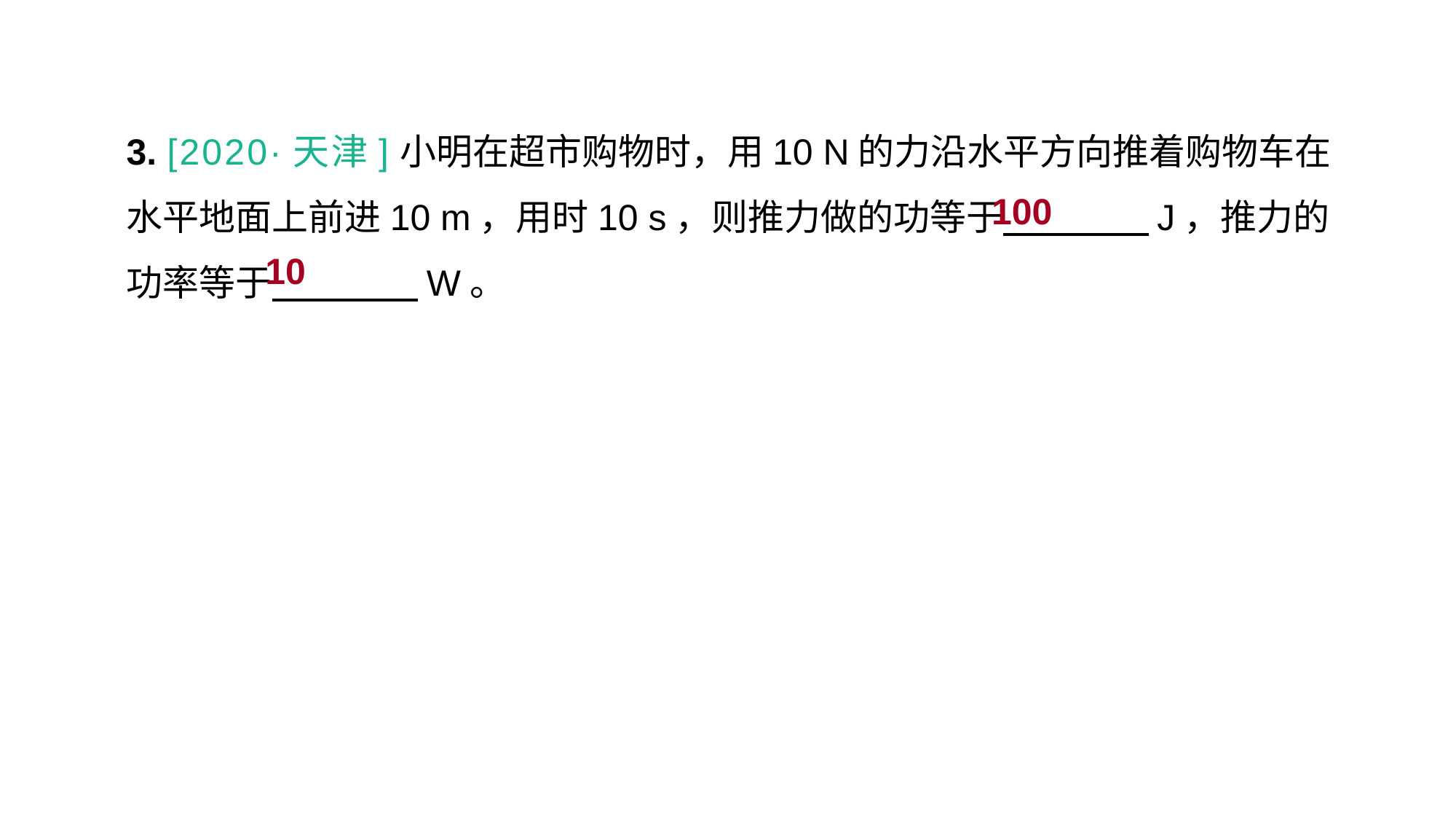

3. [2020·天津]小明在超市购物时，用10 N的力沿水平方向推着购物车在水平地面上前进10 m，用时10 s，则推力做的功等于　　　　J，推力的功率等于　　　　W。
100
10
重难突破 能力提升